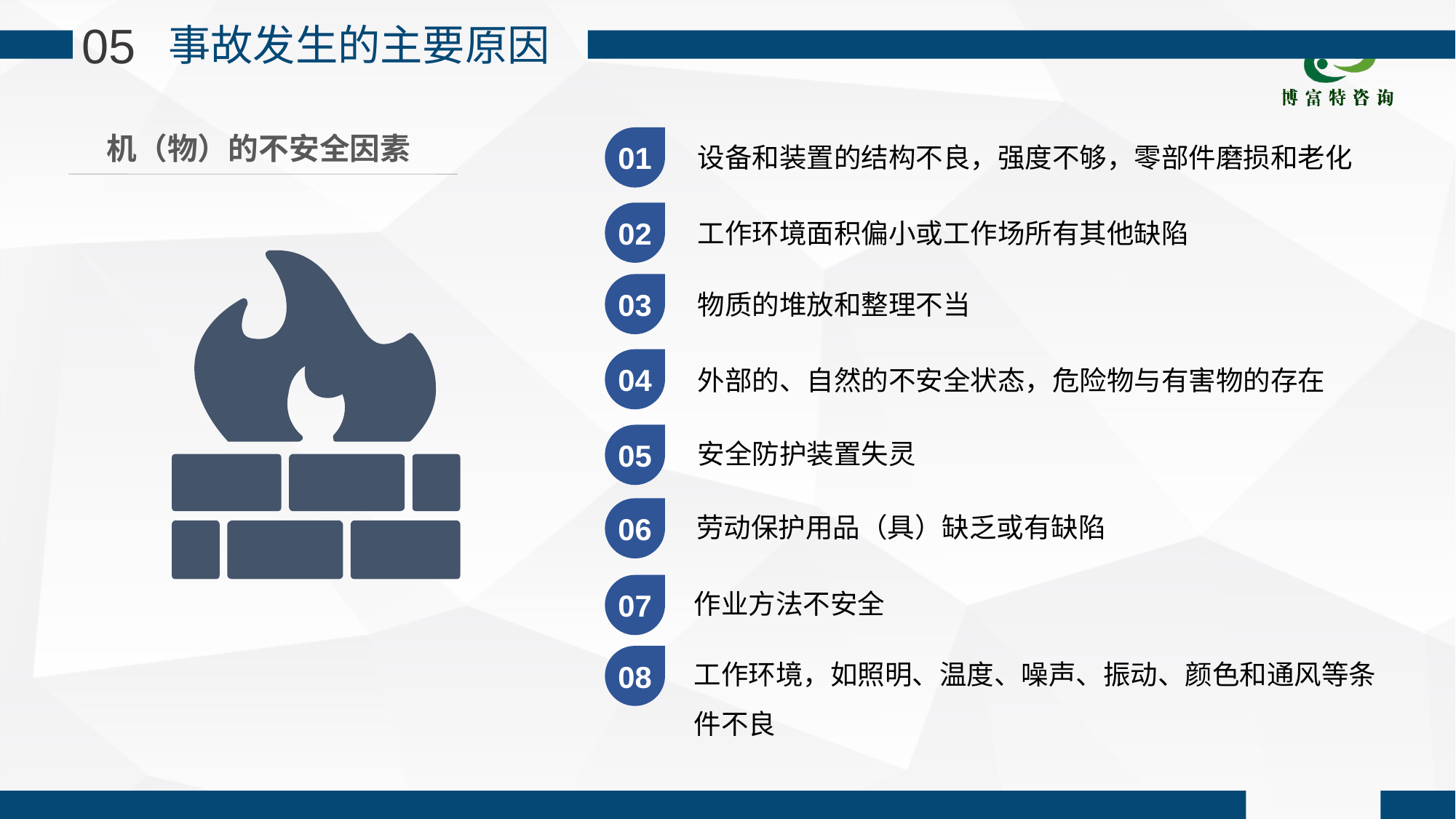

05
事故发生的主要原因

设备和装置的结构不良，强度不够，零部件磨损和老化
机（物）的不安全因素
01

工作环境面积偏小或工作场所有其他缺陷
02

物质的堆放和整理不当
03
外部的、自然的不安全状态，危险物与有害物的存在
04
安全防护装置失灵
05
劳动保护用品（具）缺乏或有缺陷
06
作业方法不安全
07
工作环境，如照明、温度、噪声、振动、颜色和通风等条件不良
08